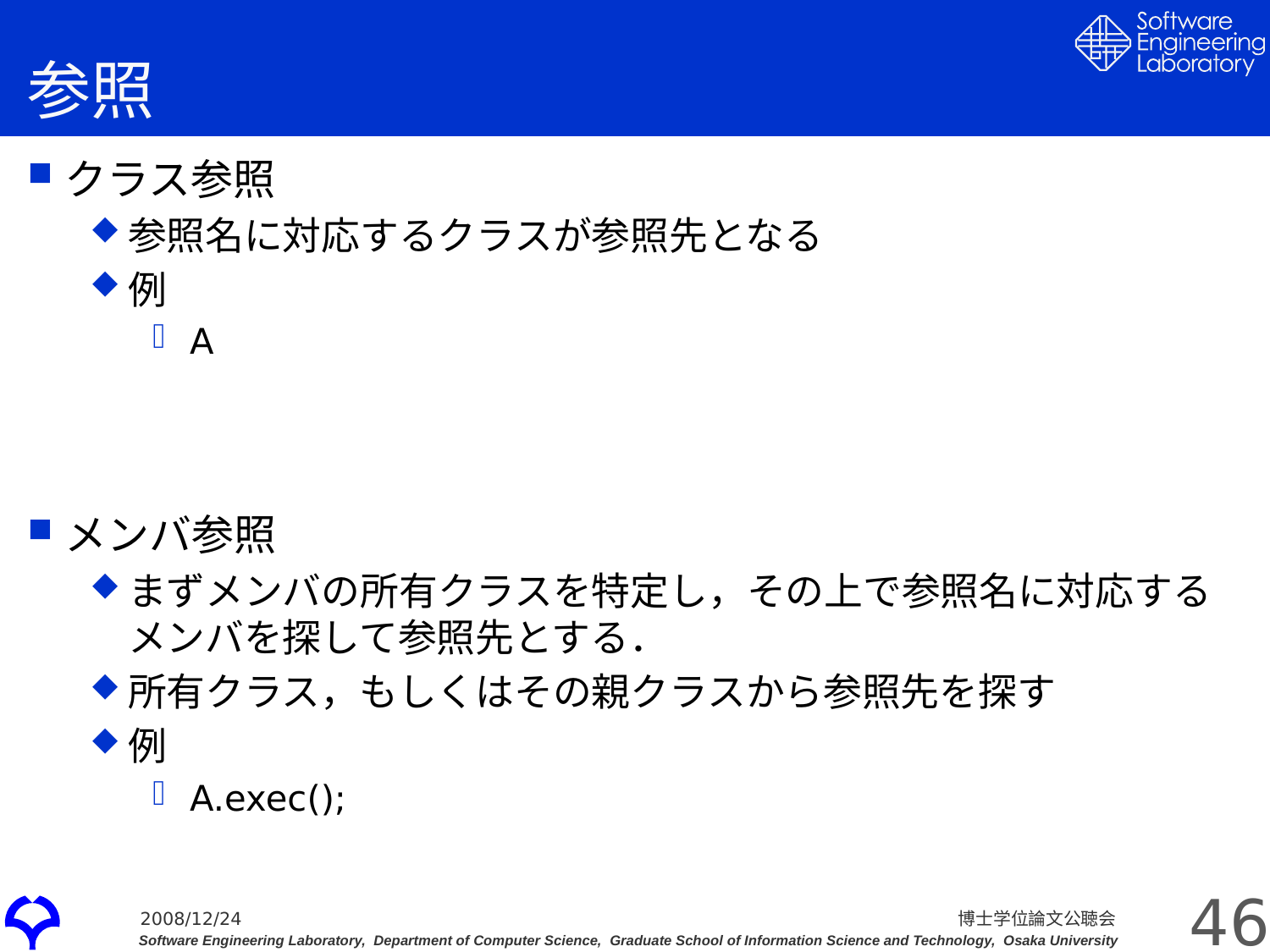

# 参照
クラス参照
参照名に対応するクラスが参照先となる
例
A

メンバ参照
まずメンバの所有クラスを特定し，その上で参照名に対応するメンバを探して参照先とする．
所有クラス，もしくはその親クラスから参照先を探す
例
A.exec();
46
博士学位論文公聴会
2008/12/24